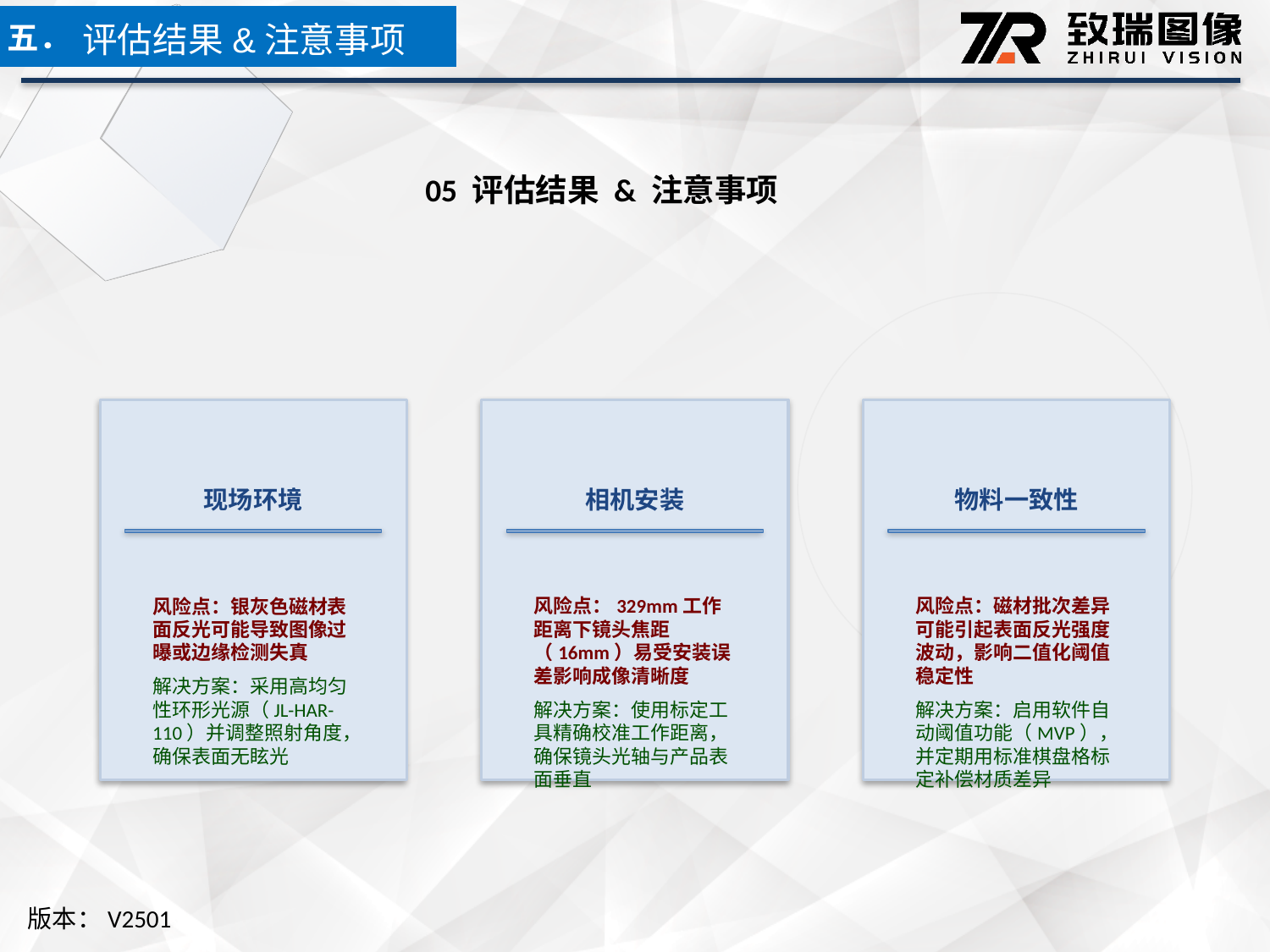

五．
评估结果&注意事项

05 评估结果 & 注意事项

现场环境

相机安装

物料一致性

风险点：银灰色磁材表面反光可能导致图像过曝或边缘检测失真
解决方案：采用高均匀性环形光源（JL-HAR-110）并调整照射角度，确保表面无眩光

风险点：329mm工作距离下镜头焦距（16mm）易受安装误差影响成像清晰度
解决方案：使用标定工具精确校准工作距离，确保镜头光轴与产品表面垂直

风险点：磁材批次差异可能引起表面反光强度波动，影响二值化阈值稳定性
解决方案：启用软件自动阈值功能（MVP），并定期用标准棋盘格标定补偿材质差异